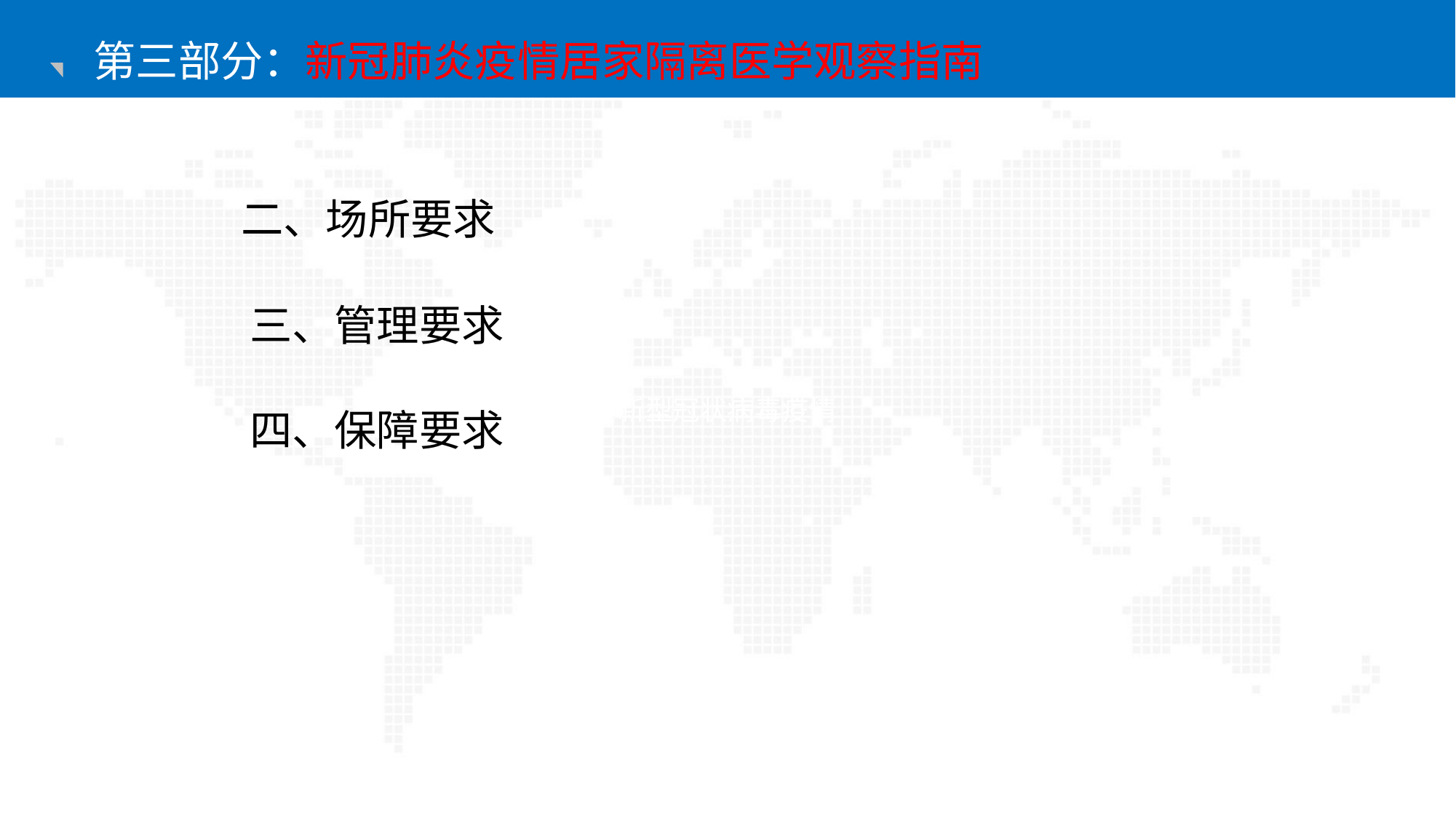

第三部分：新冠肺炎疫情居家隔离医学观察指南

二、场所要求
三、管理要求
新型冠状病毒疫情
四、保障要求